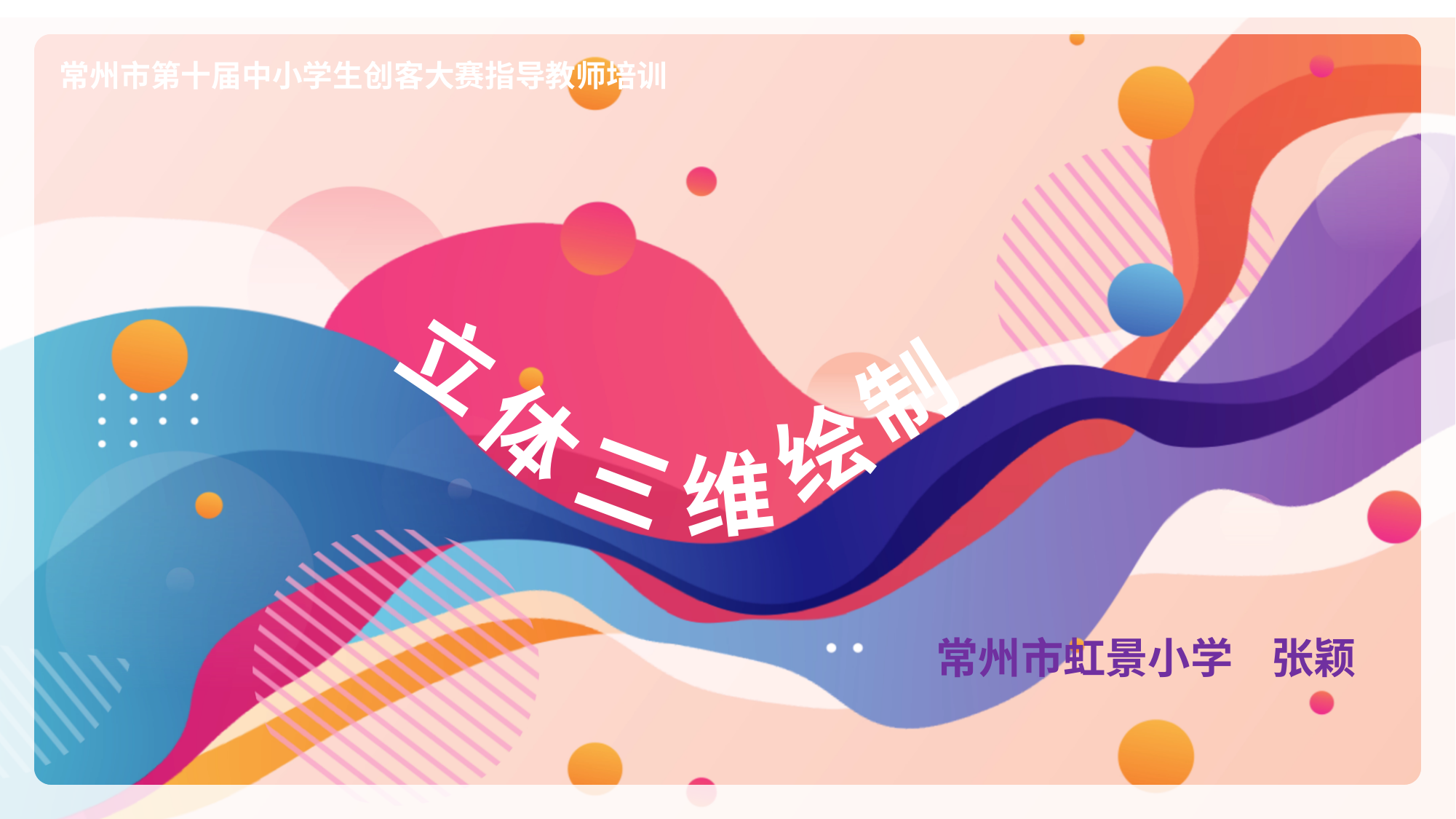

常州市第十届中小学生创客大赛指导教师培训
立
制
体
绘
三
维
常州市虹景小学    张颖